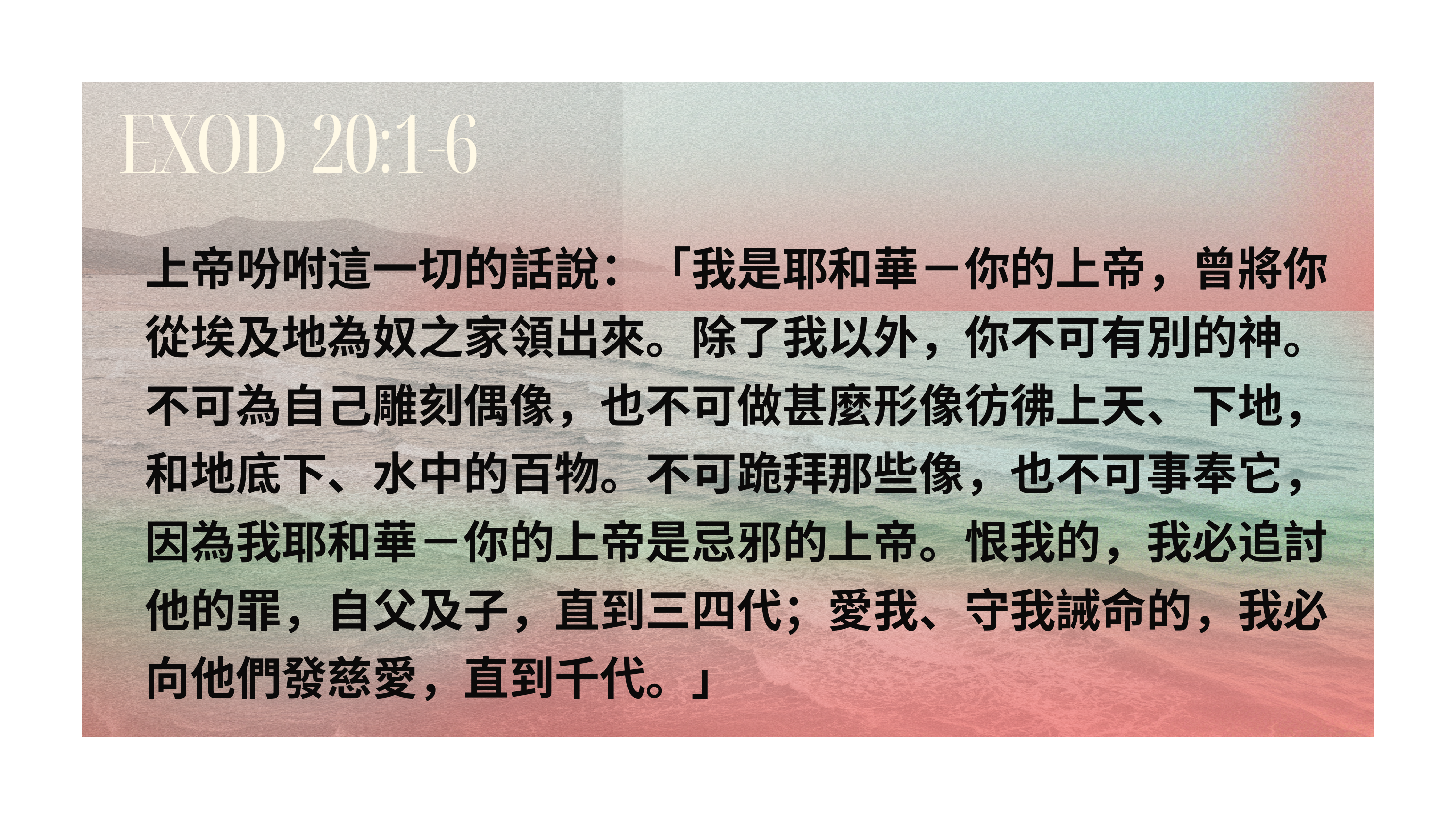

EXOD  20:1-6
上帝吩咐這一切的話說：「我是耶和華－你的上帝，曾將你從埃及地為奴之家領出來。除了我以外，你不可有別的神。不可為自己雕刻偶像，也不可做甚麼形像彷彿上天、下地，和地底下、水中的百物。不可跪拜那些像，也不可事奉它，因為我耶和華－你的上帝是忌邪的上帝。恨我的，我必追討他的罪，自父及子，直到三四代；愛我、守我誡命的，我必向他們發慈愛，直到千代。」